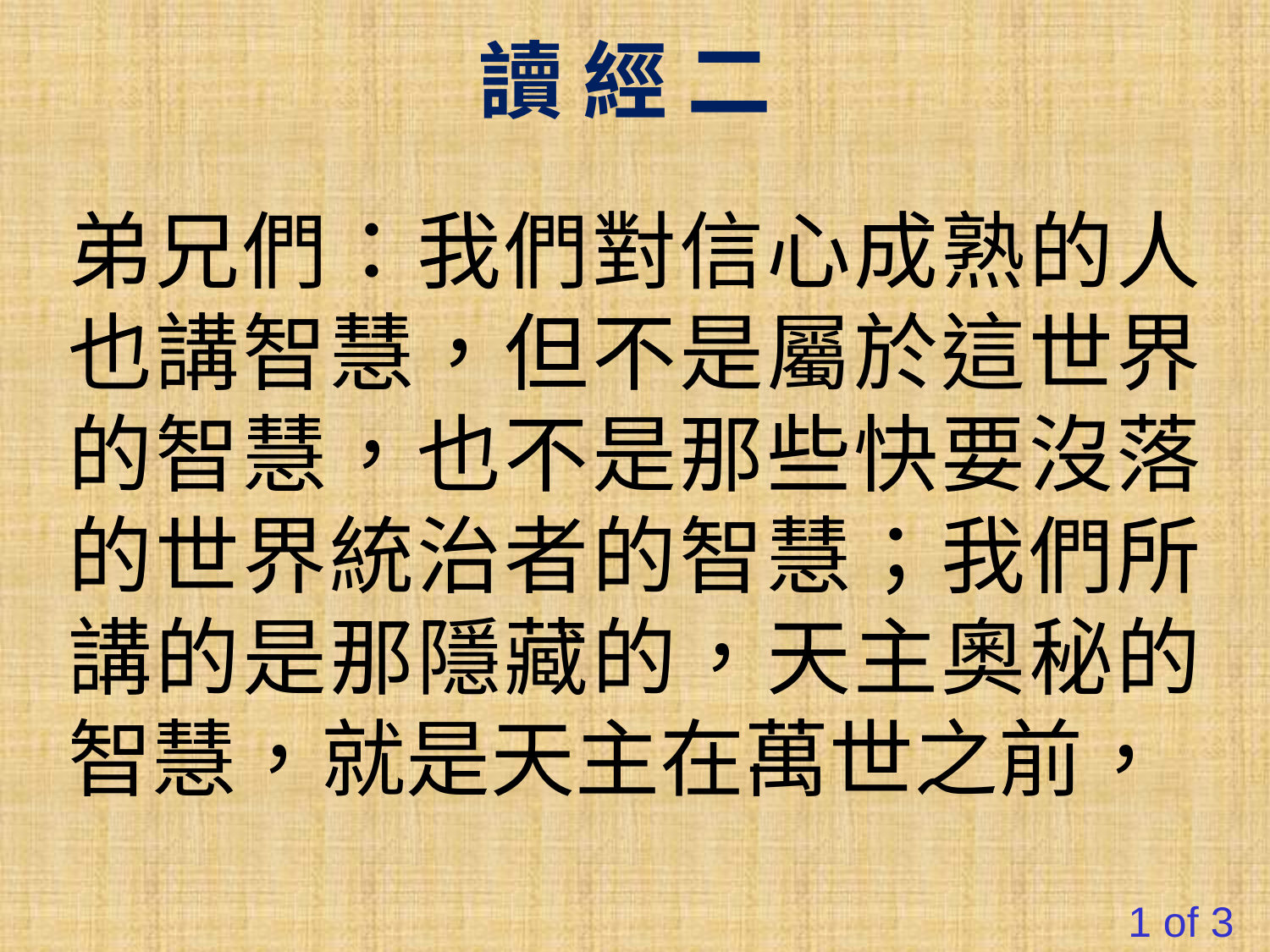

讀 經 二

弟兄們：我們對信心成熟的人也講智慧，但不是屬於這世界的智慧，也不是那些快要沒落的世界統治者的智慧；我們所講的是那隱藏的，天主奧秘的智慧，就是天主在萬世之前，
1 of 3